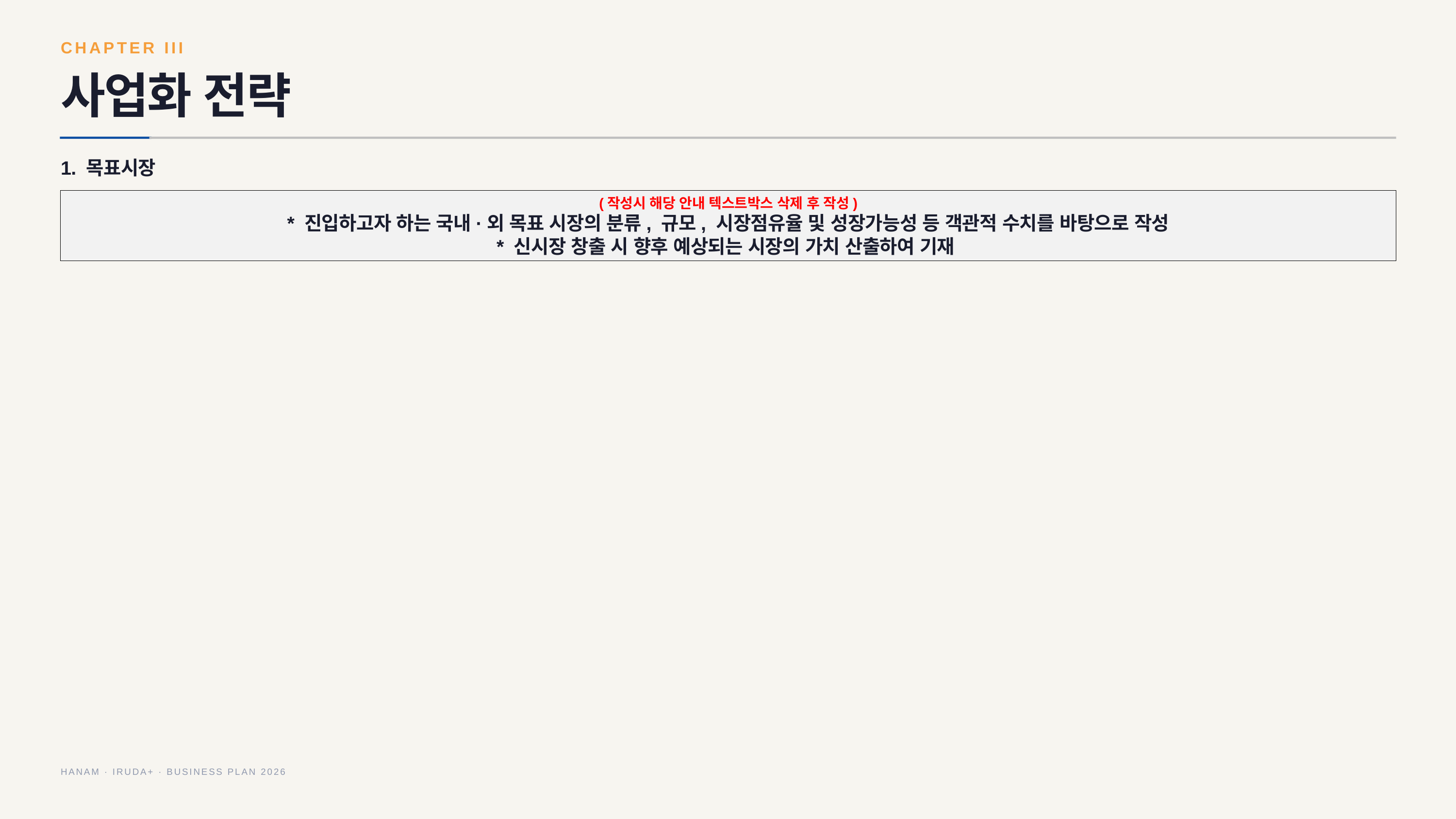

CHAPTER III
사업화 전략

1. 목표시장
(작성시 해당 안내 텍스트박스 삭제 후 작성)
* 진입하고자 하는 국내·외 목표 시장의 분류, 규모, 시장점유율 및 성장가능성 등 객관적 수치를 바탕으로 작성
* 신시장 창출 시 향후 예상되는 시장의 가치 산출하여 기재
HANAM · IRUDA+ · BUSINESS PLAN 2026